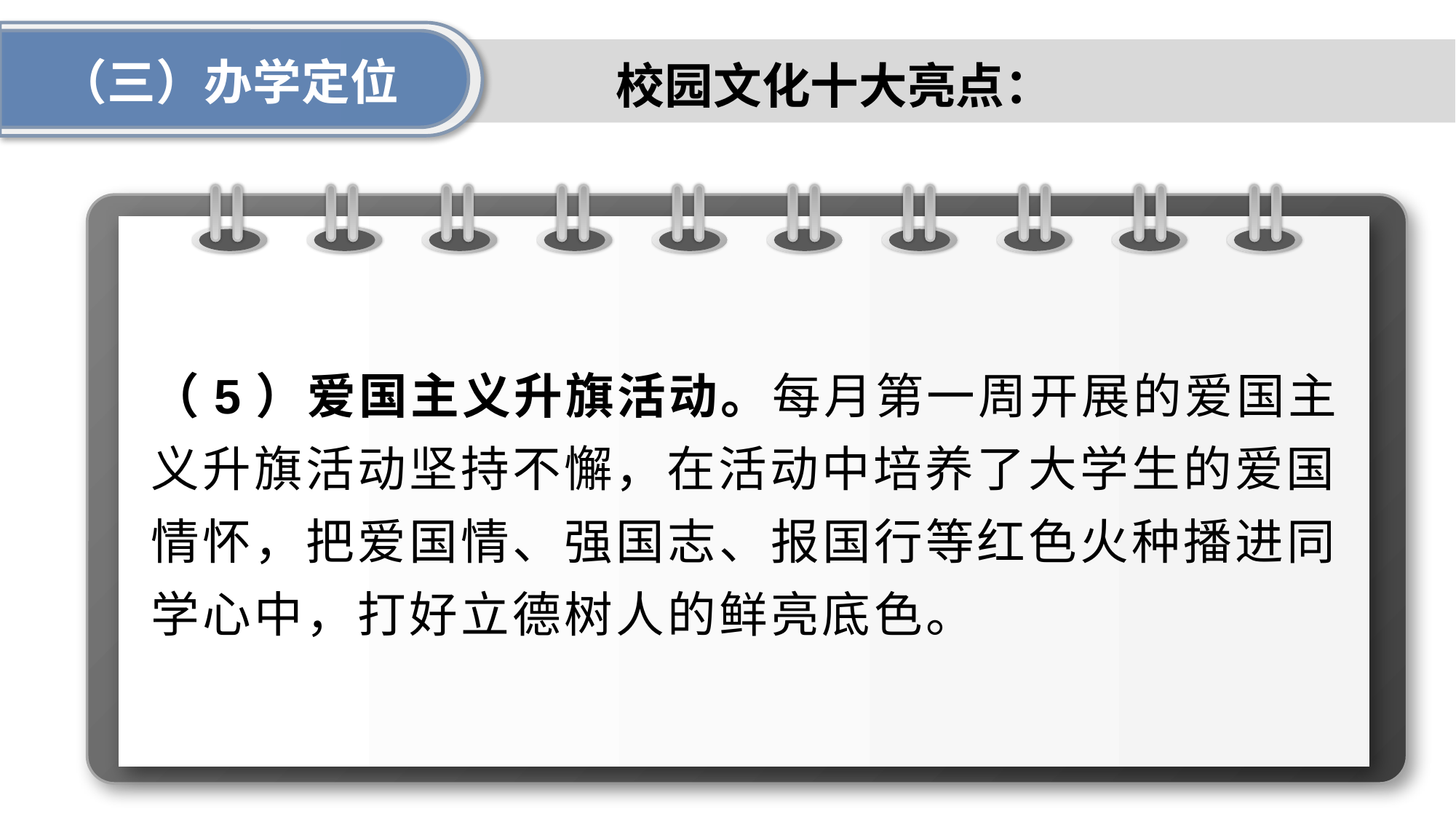

（三）办学定位
校园文化十大亮点：

（5）爱国主义升旗活动。每月第一周开展的爱国主义升旗活动坚持不懈，在活动中培养了大学生的爱国情怀，把爱国情、强国志、报国行等红色火种播进同学心中，打好立德树人的鲜亮底色。